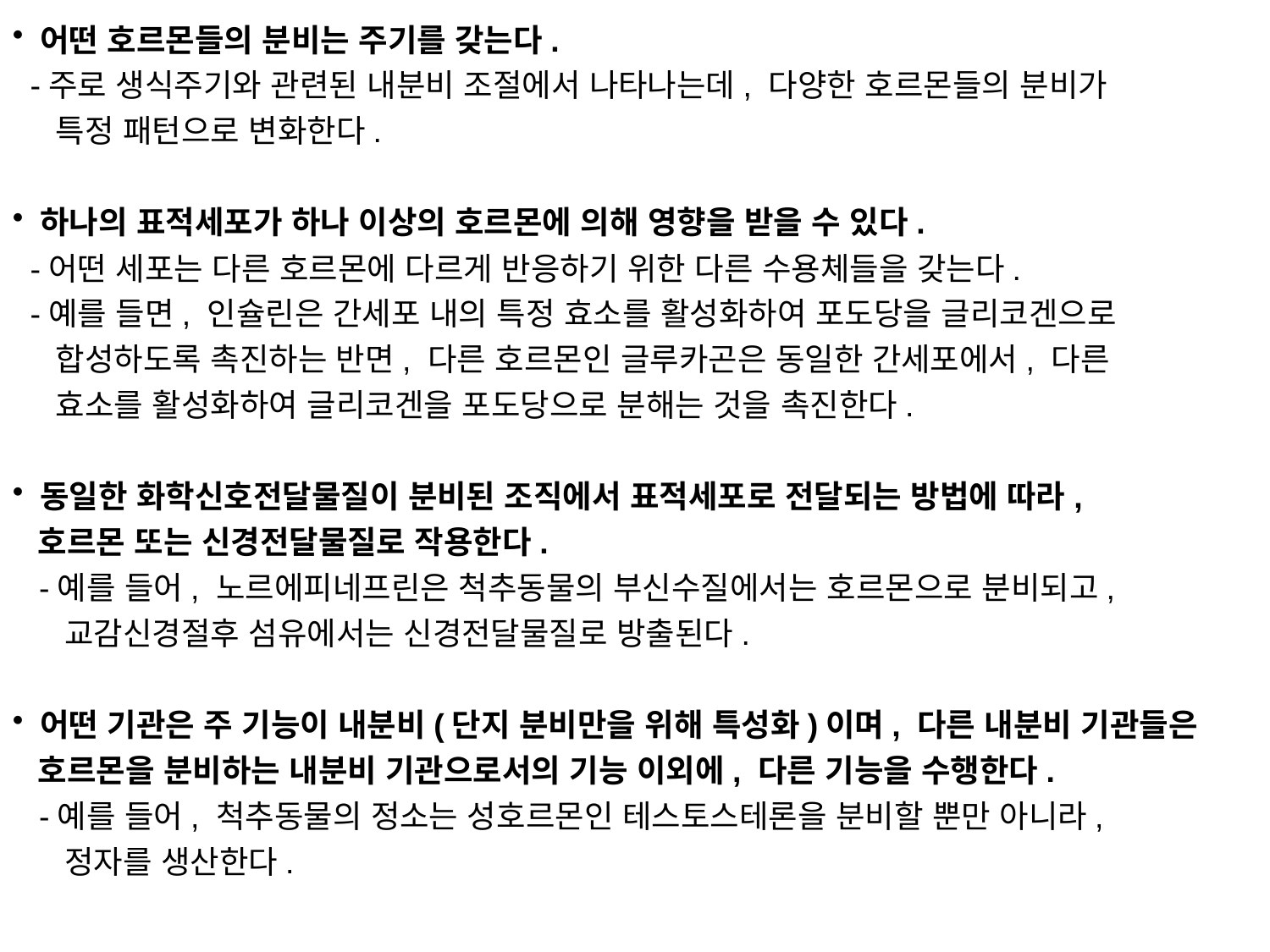

어떤 호르몬들의 분비는 주기를 갖는다.
  -주로 생식주기와 관련된 내분비 조절에서 나타나는데, 다양한 호르몬들의 분비가
    특정 패턴으로 변화한다.

 하나의 표적세포가 하나 이상의 호르몬에 의해 영향을 받을 수 있다.
  -어떤 세포는 다른 호르몬에 다르게 반응하기 위한 다른 수용체들을 갖는다.
  -예를 들면, 인슐린은 간세포 내의 특정 효소를 활성화하여 포도당을 글리코겐으로
    합성하도록 촉진하는 반면, 다른 호르몬인 글루카곤은 동일한 간세포에서, 다른
    효소를 활성화하여 글리코겐을 포도당으로 분해는 것을 촉진한다.

 동일한 화학신호전달물질이 분비된 조직에서 표적세포로 전달되는 방법에 따라,
  호르몬 또는 신경전달물질로 작용한다.
   -예를 들어, 노르에피네프린은 척추동물의 부신수질에서는 호르몬으로 분비되고,
     교감신경절후 섬유에서는 신경전달물질로 방출된다.

 어떤 기관은 주 기능이 내분비(단지 분비만을 위해 특성화)이며, 다른 내분비 기관들은
  호르몬을 분비하는 내분비 기관으로서의 기능 이외에, 다른 기능을 수행한다.
   -예를 들어, 척추동물의 정소는 성호르몬인 테스토스테론을 분비할 뿐만 아니라,
     정자를 생산한다.